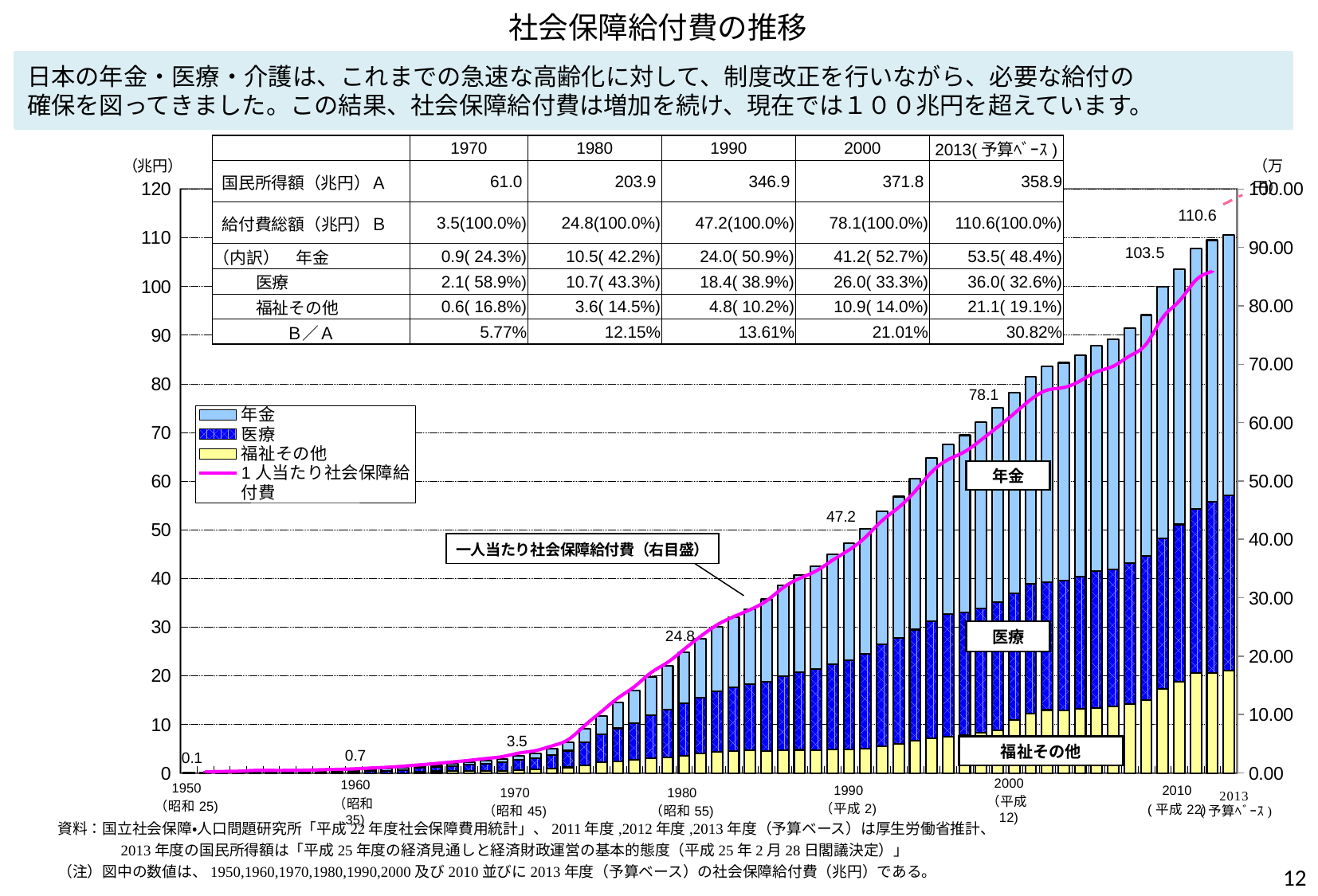

社会保障給付費の推移
日本の年金・医療・介護は、これまでの急速な高齢化に対して、制度改正を行いながら、必要な給付の
確保を図ってきました。この結果、社会保障給付費は増加を続け、現在では１００兆円を超えています。
|  | 1970 | 1980 | 1990 | 2000 | 2013(予算ﾍﾞｰｽ) |
| --- | --- | --- | --- | --- | --- |
| 国民所得額（兆円）Ａ | 61.0 | 203.9 | 346.9 | 371.8 | 358.9 |
| 給付費総額（兆円）Ｂ | 3.5(100.0%) | 24.8(100.0%) | 47.2(100.0%) | 78.1(100.0%) | 110.6(100.0%) |
| （内訳）　年金 | 0.9( 24.3%) | 10.5( 42.2%) | 24.0( 50.9%) | 41.2( 52.7%) | 53.5( 48.4%) |
| 医療 | 2.1( 58.9%) | 10.7( 43.3%) | 18.4( 38.9%) | 26.0( 33.3%) | 36.0( 32.6%) |
| 福祉その他 | 0.6( 16.8%) | 3.6( 14.5%) | 4.8( 10.2%) | 10.9( 14.0%) | 21.1( 19.1%) |
| Ｂ／Ａ | 5.77% | 12.15% | 13.61% | 21.01% | 30.82% |

[unsupported chart]

110.6
78.1
資料：国立社会保障・人口問題研究所「平成22年度社会保障費用統計」、2011年度,2012年度,2013年度（予算ベース）は厚生労働省推計、
　　　　2013年度の国民所得額は「平成25年度の経済見通しと経済財政運営の基本的態度（平成25年2月28日閣議決定）」
（注）図中の数値は、1950,1960,1970,1980,1990,2000及び2010並びに2013年度（予算ベース）の社会保障給付費（兆円）である。
12